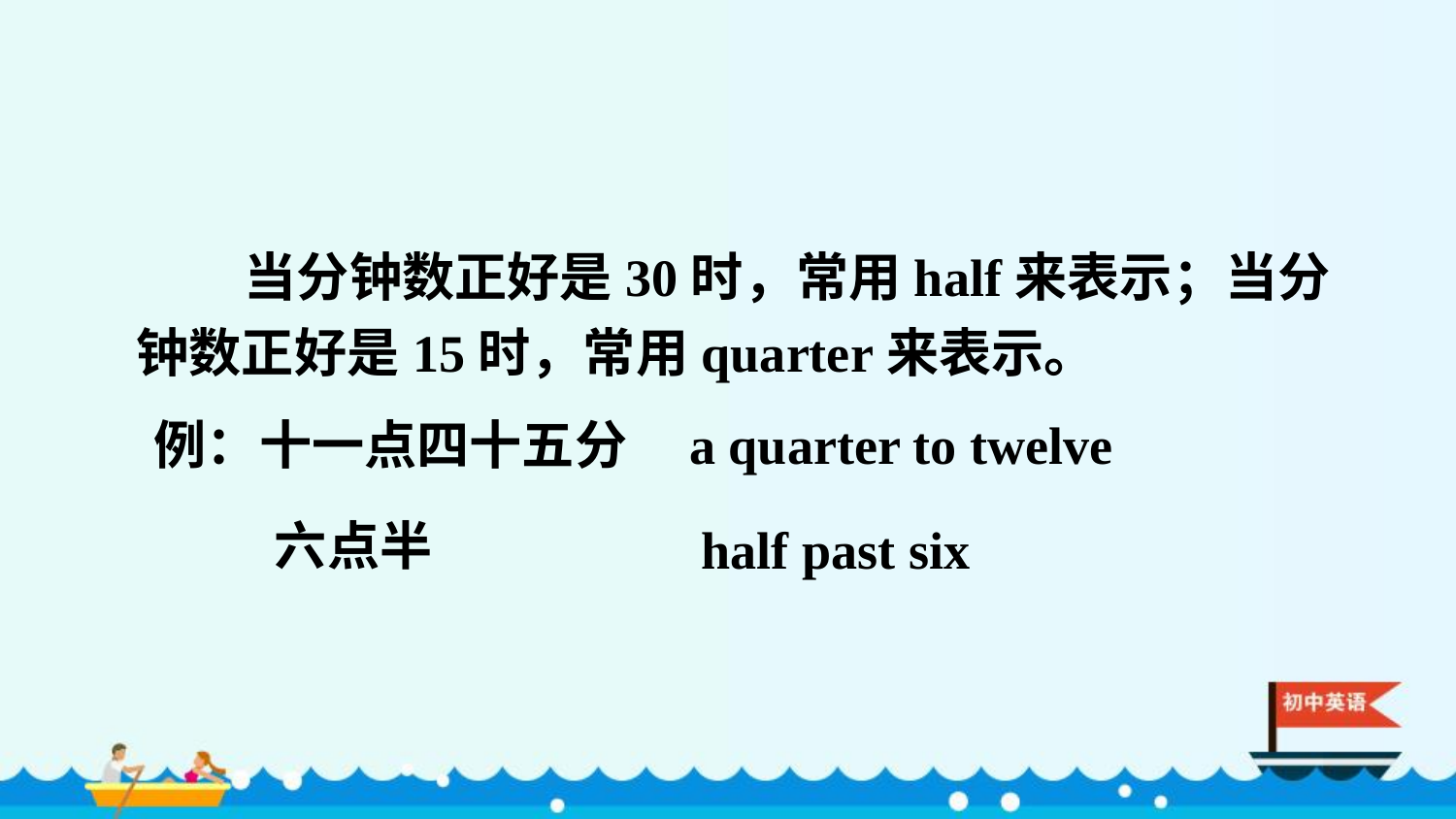

当分钟数正好是30时，常用half来表示；当分钟数正好是15时，常用quarter来表示。
例：十一点四十五分
a quarter to twelve
六点半
half past six